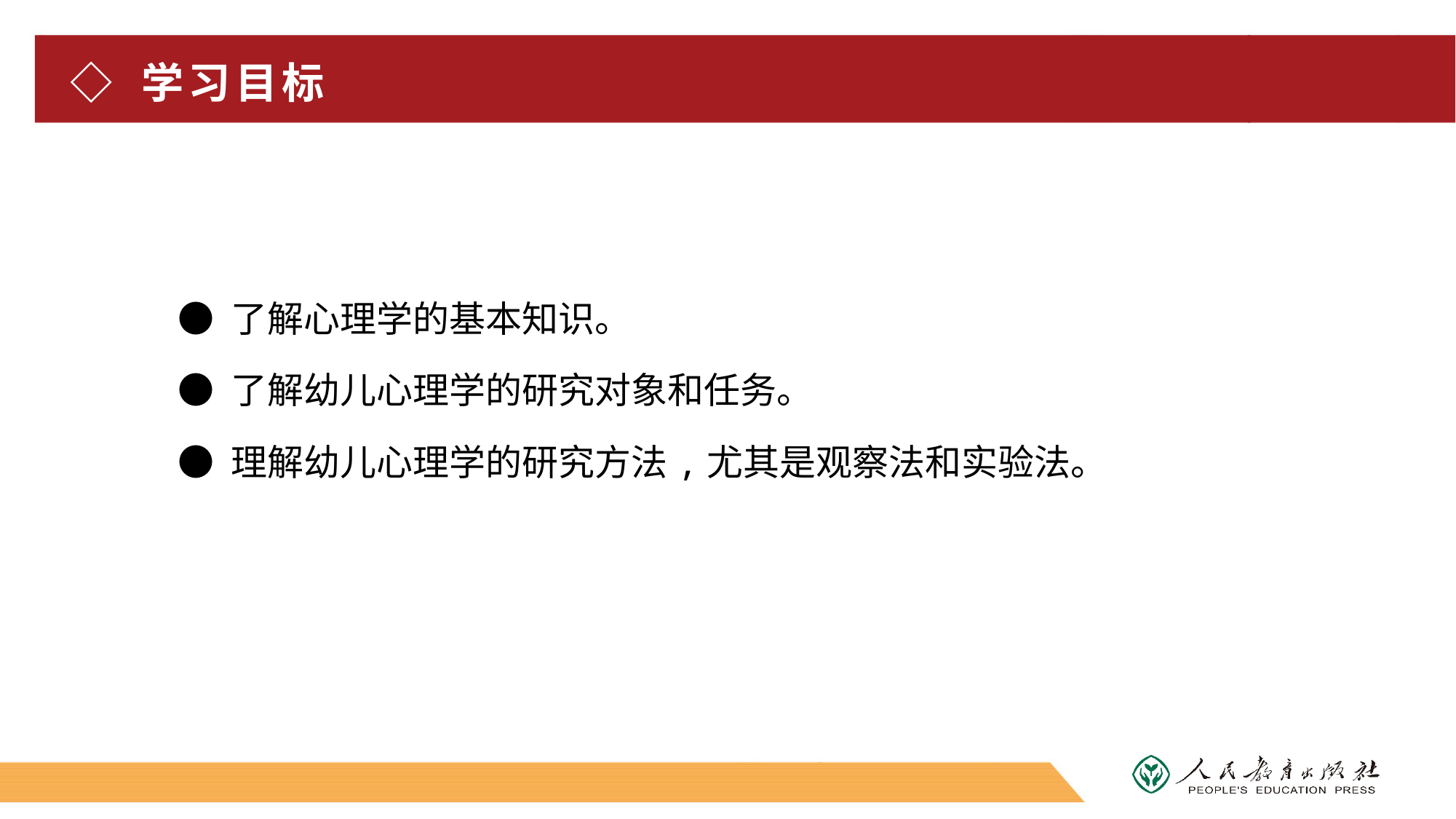

# ◇ 学习目标

● 了解心理学的基本知识。
● 了解幼儿心理学的研究对象和任务。
● 理解幼儿心理学的研究方法,尤其是观察法和实验法。